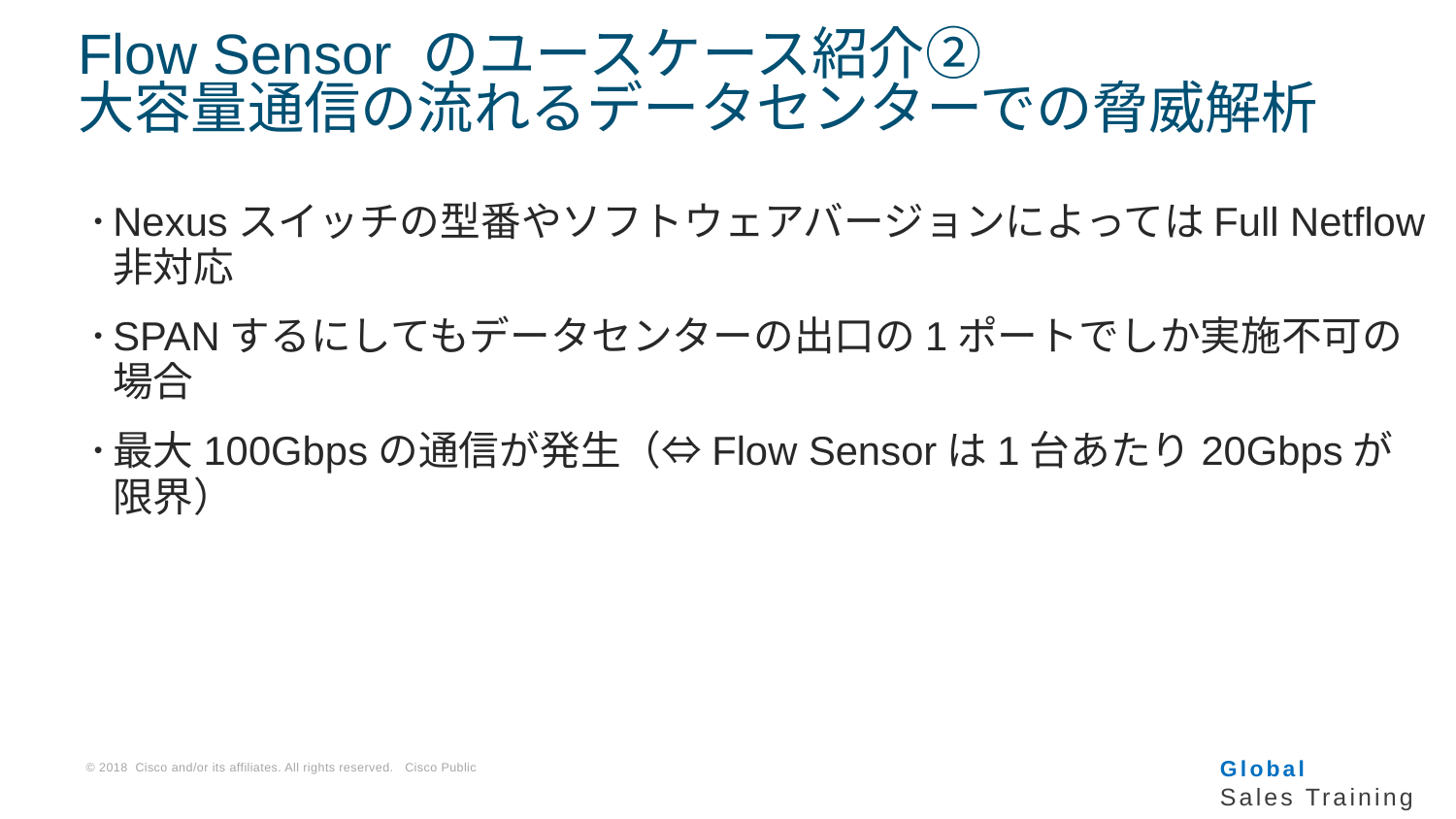

# Flow Sensor のユースケース紹介➁ 大容量通信の流れるデータセンターでの脅威解析
Nexusスイッチの型番やソフトウェアバージョンによってはFull Netflow非対応
SPANするにしてもデータセンターの出口の1ポートでしか実施不可の場合
最大100Gbpsの通信が発生（⇔Flow Sensorは1台あたり20Gbpsが限界）